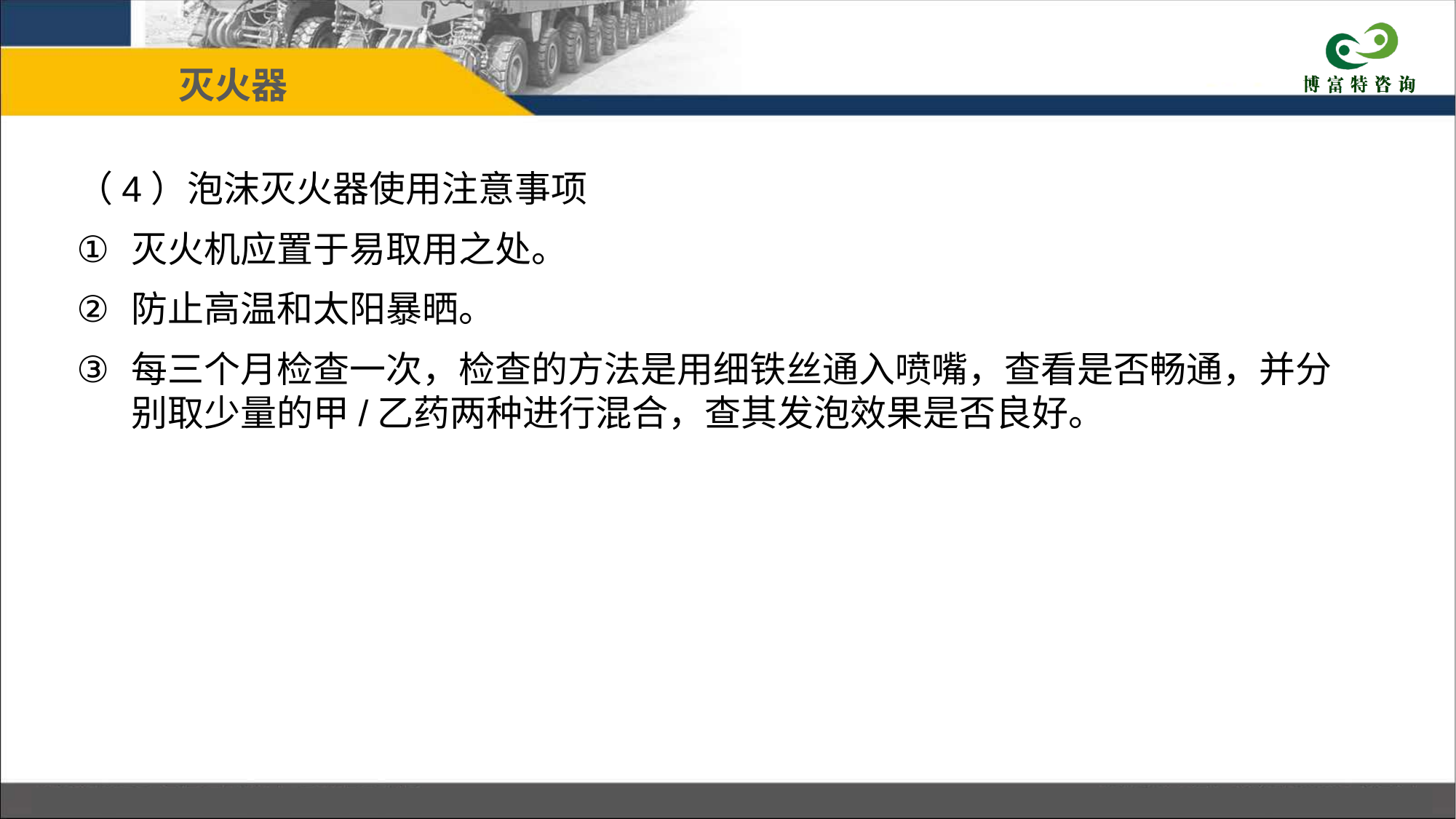

灭火器
（4）泡沫灭火器使用注意事项
灭火机应置于易取用之处。
防止高温和太阳暴晒。
每三个月检查一次，检查的方法是用细铁丝通入喷嘴，查看是否畅通，并分别取少量的甲/乙药两种进行混合，查其发泡效果是否良好。